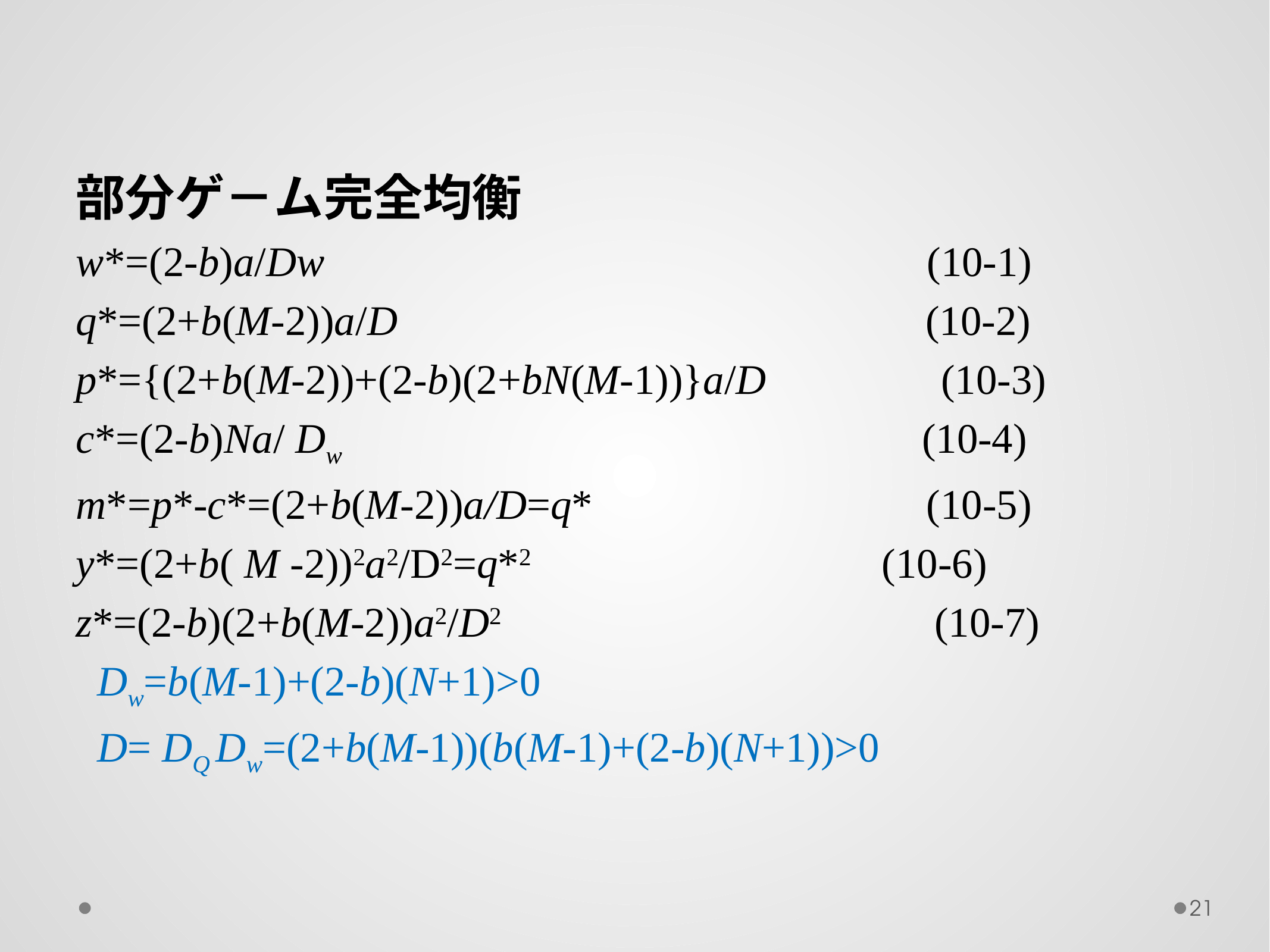

部分ゲ－ム完全均衡
w*=(2-b)a/Dw                                                         (10-1)
q*=(2+b(M-2))a/D                                                  (10-2)
p*={(2+b(M-2))+(2-b)(2+bN(M-1))}a/D　            (10-3)
c*=(2-b)Na/ Dw                                                         (10-4)
m*=p*-c*=(2+b(M-2))a/D=q*                                (10-5)
y*=(2+b( M -2))2a2/D2=q*2                                                        (10-6)
z*=(2-b)(2+b(M-2))a2/D2                                         (10-7)
  Dw=b(M-1)+(2-b)(N+1)>0
  D= DQ Dw=(2+b(M-1))(b(M-1)+(2-b)(N+1))>0

21